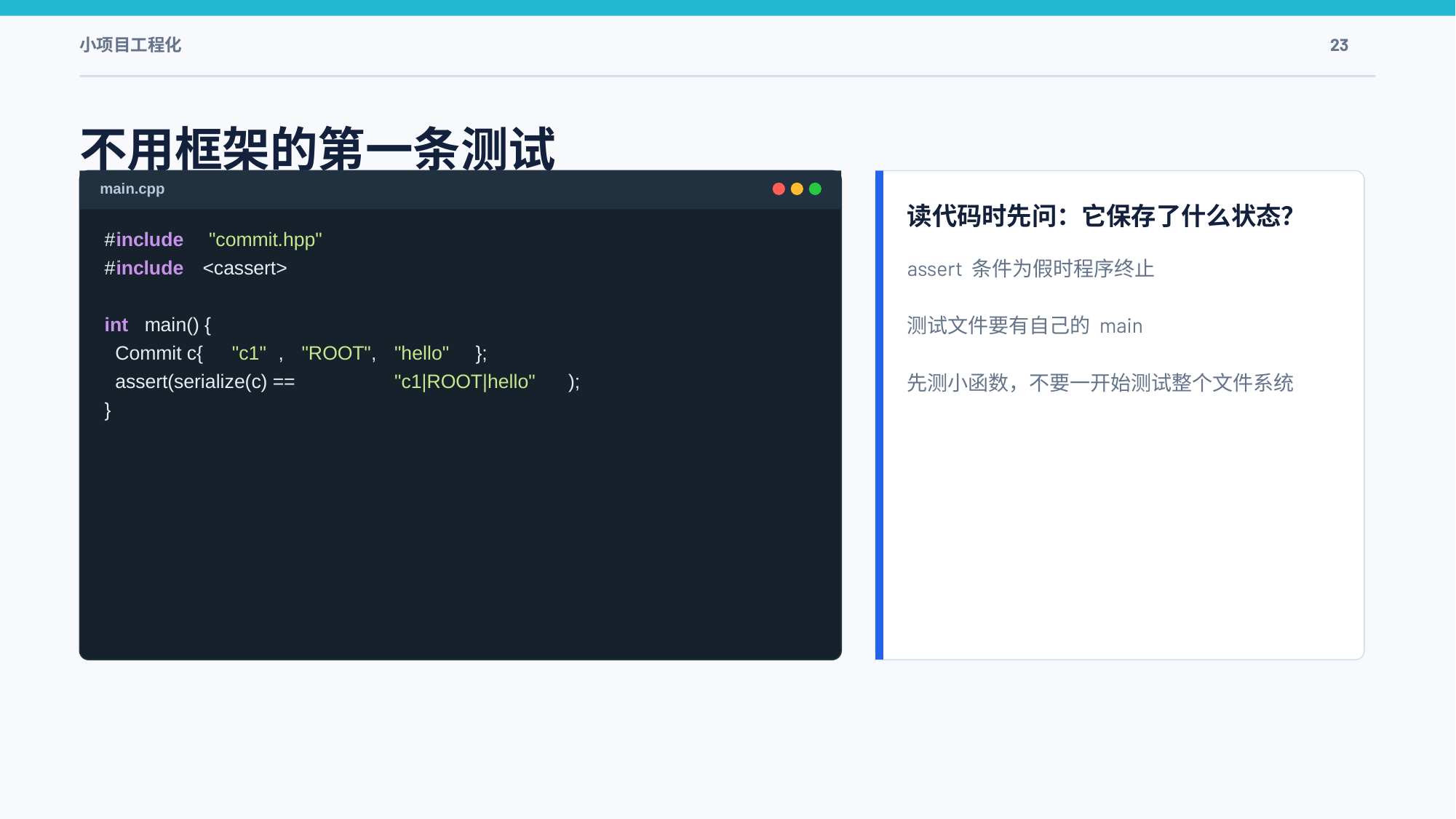

小项目工程化
23

不用框架的第一条测试

main.cpp

读代码时先问：它保存了什么状态？
#
include

"commit.hpp"
assert 条件为假时程序终止

测试文件要有自己的 main

先测小函数，不要一开始测试整个文件系统
#
include
 <cassert>

int
 main() {
  Commit c{
"c1"
,
"ROOT"
,
"hello"
};
  assert(serialize(c) ==
"c1|ROOT|hello"
);
}